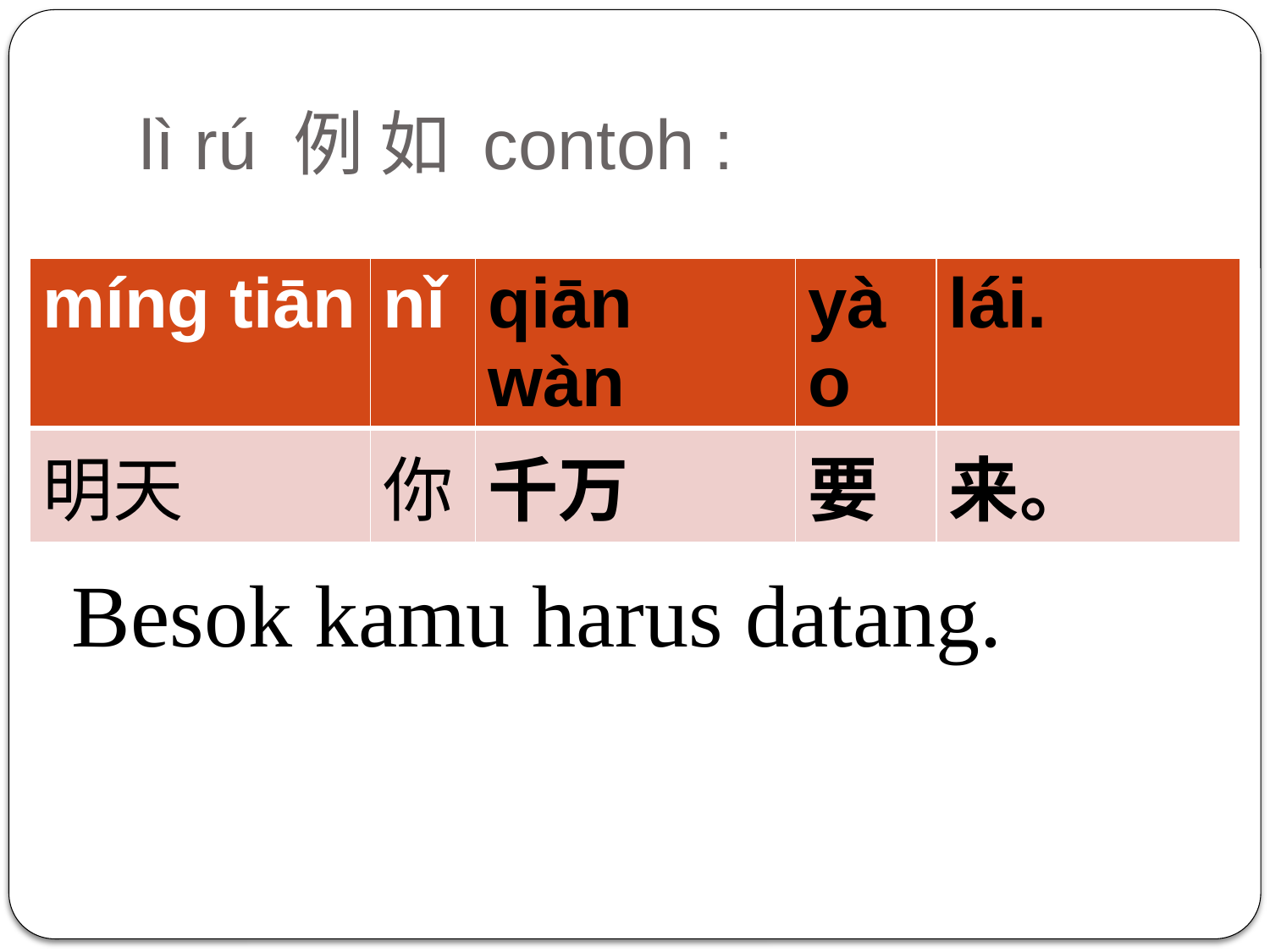

# lì rú 例 如 contoh :
| míng tiān | nǐ | qiān wàn | yào | lái. |
| --- | --- | --- | --- | --- |
| 明天 | 你 | 千万 | 要 | 来。 |
Besok kamu harus datang.